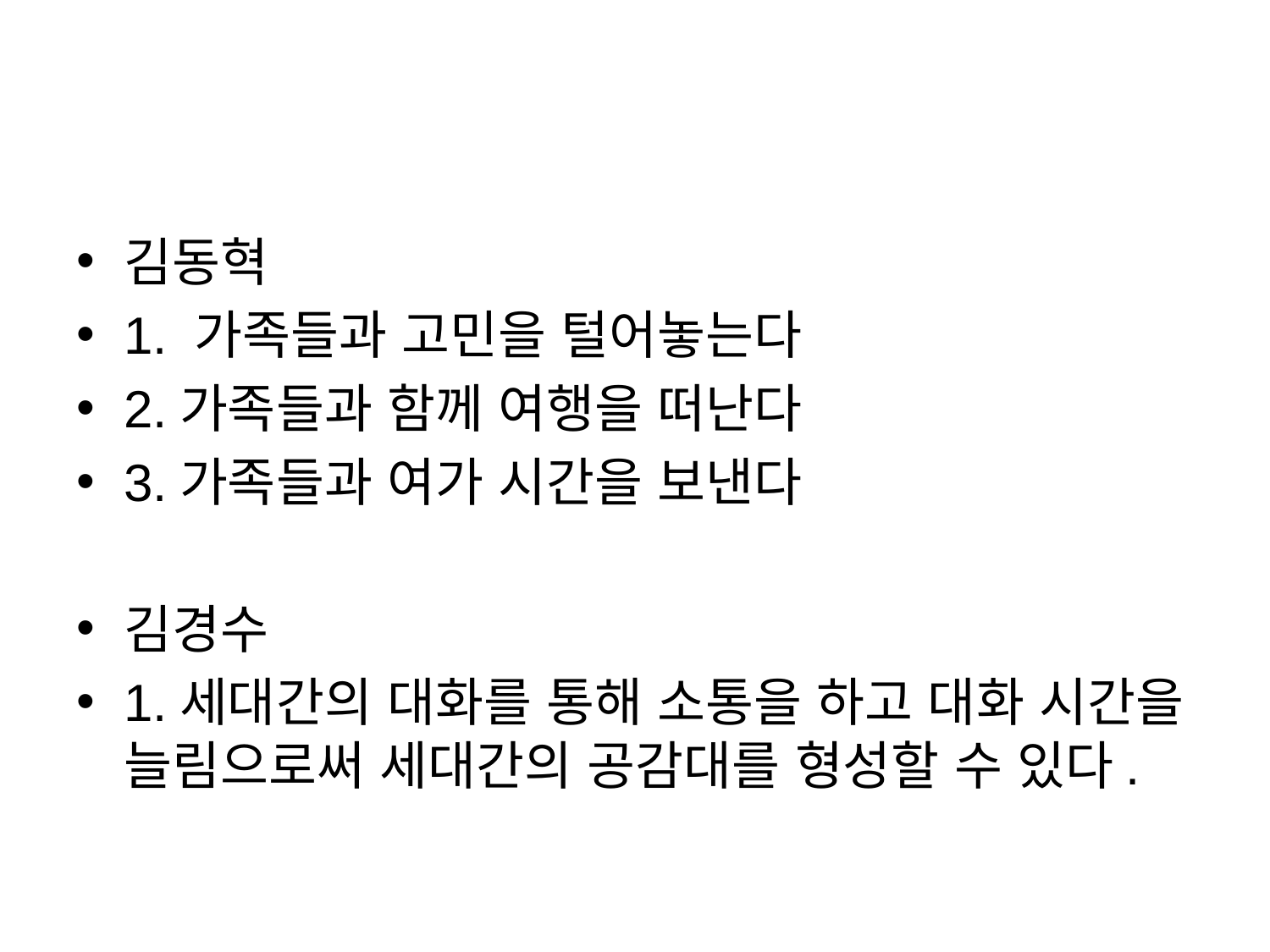

#
김동혁
1. 가족들과 고민을 털어놓는다
2.가족들과 함께 여행을 떠난다
3.가족들과 여가 시간을 보낸다

김경수
1.세대간의 대화를 통해 소통을 하고 대화 시간을 늘림으로써 세대간의 공감대를 형성할 수 있다.